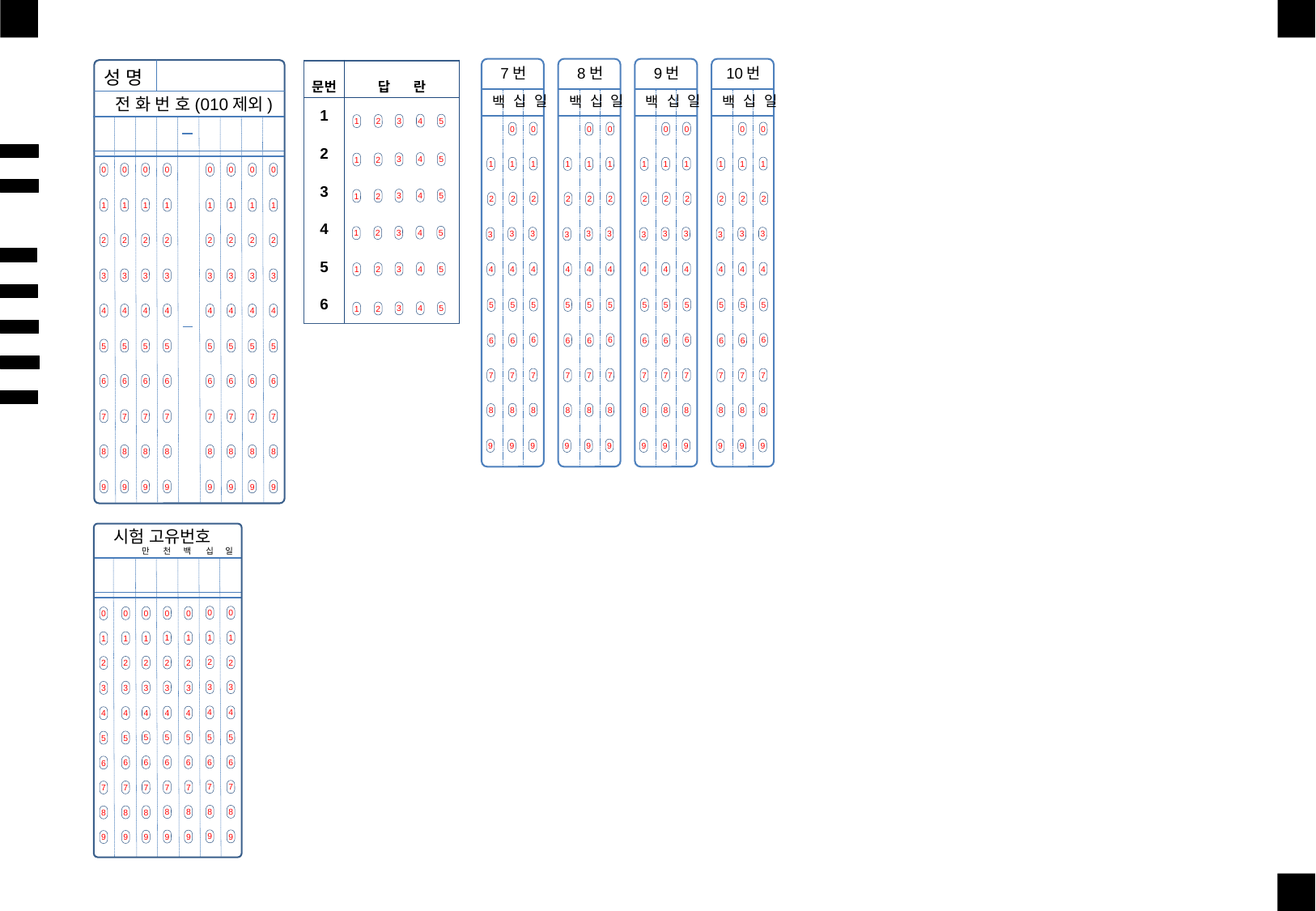

7번

0
0
1
1
1
2
2
2
3
3
3
4
4
4
5
5
5
6
6
6
7
7
7
8
8
8
9
9
9
십
일
백
8번

0
0
1
1
1
2
2
2
3
3
3
4
4
4
5
5
5
6
6
6
7
7
7
8
8
8
9
9
9
십
일
백
9번

0
0
1
1
1
2
2
2
3
3
3
4
4
4
5
5
5
6
6
6
7
7
7
8
8
8
9
9
9
십
일
백
10번

0
0
1
1
1
2
2
2
3
3
3
4
4
4
5
5
5
6
6
6
7
7
7
8
8
8
9
9
9
십
일
백
성 명

| 문번 | 답 란 |
| --- | --- |
| 1 |  |
| 2 |  |
| 3 |  |
| 4 |  |
| 5 |  |
| 6 |  |
전 화 번 호(010제외)
4
5
3
2
1

4
5
3
2
1
0
1
2
3
4
5
6
7
8
9
0
1
2
3
4
5
6
7
8
9
0
1
2
3
4
5
6
7
8
9
0
1
2
3
4
5
6
7
8
9
0
1
2
3
4
5
6
7
8
9
0
1
2
3
4
5
6
7
8
9
0
1
2
3
4
5
6
7
8
9
0
1
2
3
4
5
6
7
8
9

4
5
3
2
1
4
5
3
2
1

4
5
3
2
1

4
5
3
2
1

시험 고유번호

일
만
천
십
백
0
0
0
0
0
0
0
1
1
1
1
1
1
1
2
2
2
2
2
2
2
3
3
3
3
3
3
3
4
4
4
4
4
4
4
5
5
5
5
5
5
5
6
6
6
6
6
6
6
7
7
7
7
7
7
7
8
8
8
8
8
8
8
9
9
9
9
9
9
9